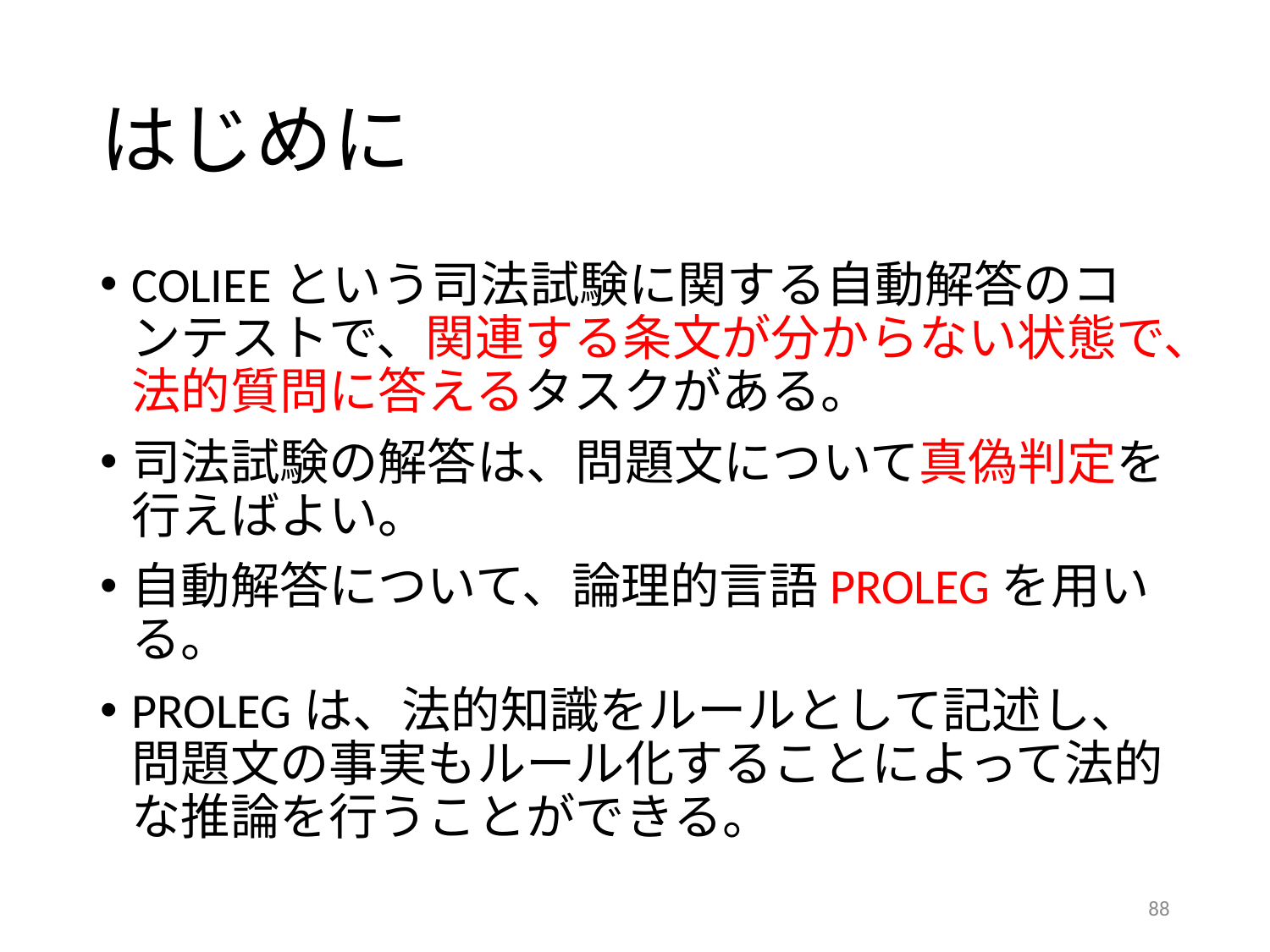

# はじめに
COLIEEという司法試験に関する自動解答のコンテストで、関連する条文が分からない状態で、法的質問に答えるタスクがある。
司法試験の解答は、問題文について真偽判定を行えばよい。
自動解答について、論理的言語PROLEGを用いる。
PROLEGは、法的知識をルールとして記述し、問題文の事実もルール化することによって法的な推論を行うことができる。
88